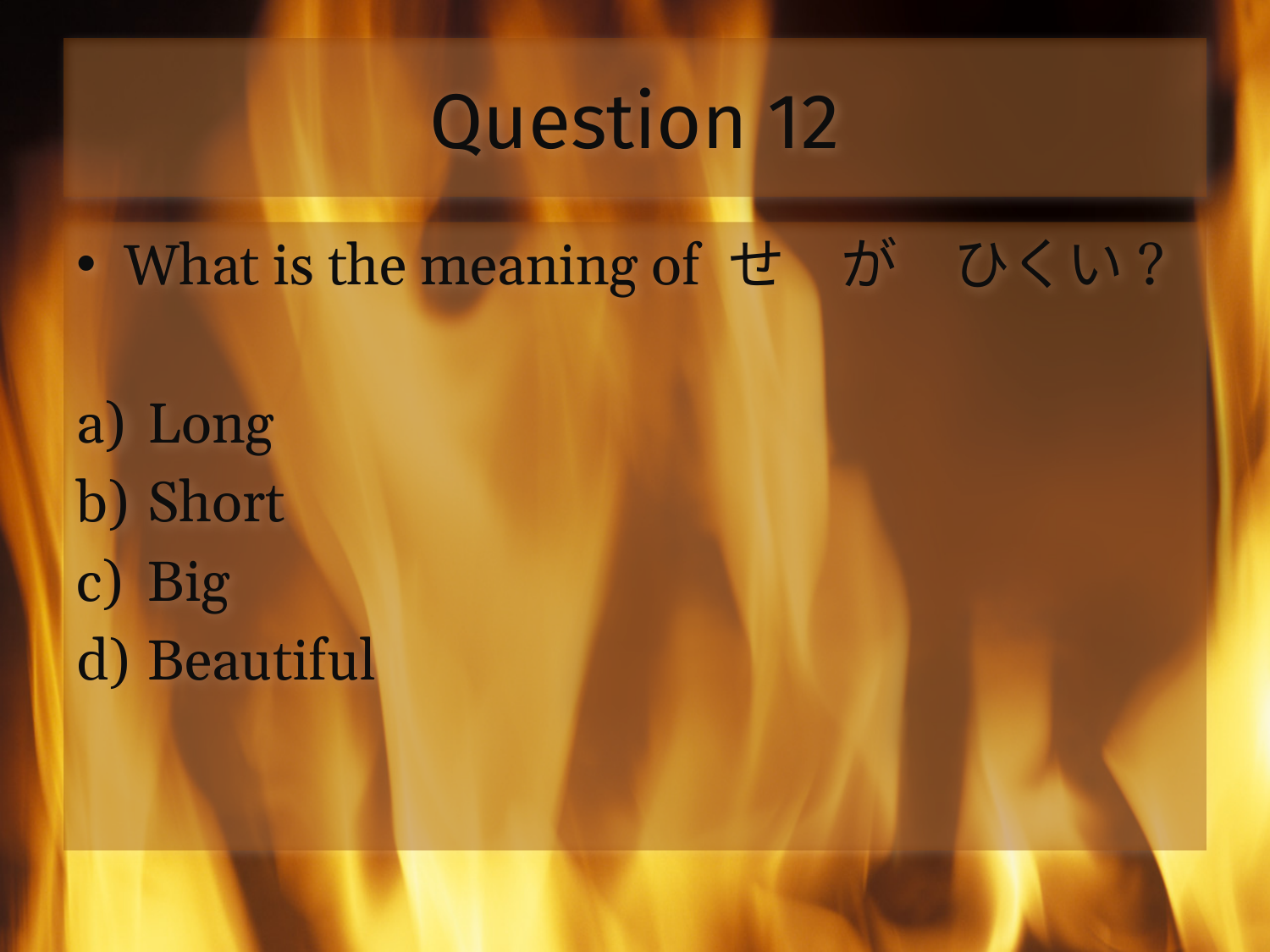

# Question 12
What is the meaning of せ　が　ひくい?

Long
Short
Big
Beautiful